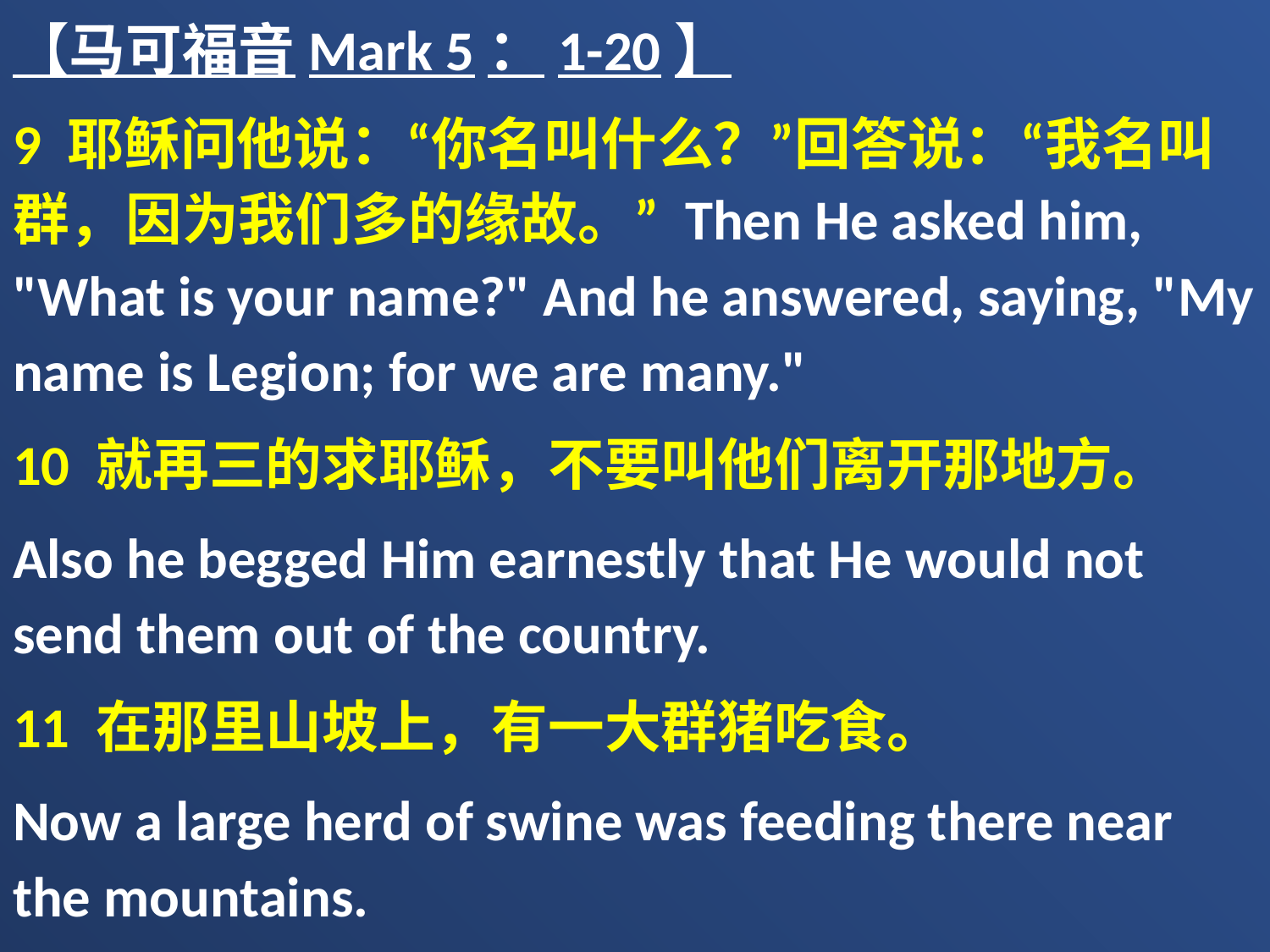

【马可福音Mark 5：1-20】
9 耶稣问他说：“你名叫什么？”回答说：“我名叫群，因为我们多的缘故。” Then He asked him, "What is your name?" And he answered, saying, "My name is Legion; for we are many."
10 就再三的求耶稣，不要叫他们离开那地方。
Also he begged Him earnestly that He would not send them out of the country.
11 在那里山坡上，有一大群猪吃食。
Now a large herd of swine was feeding there near the mountains.